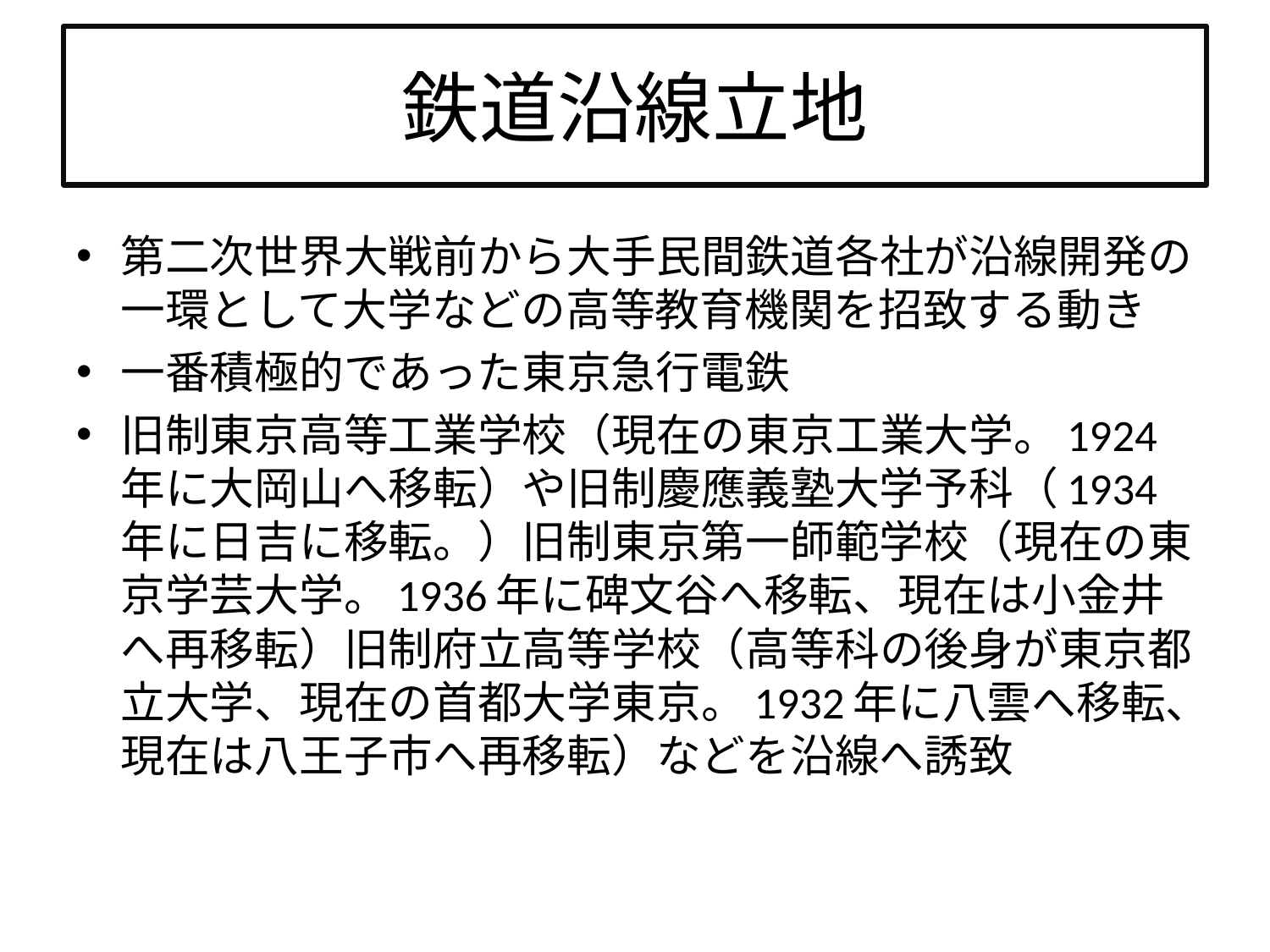

# 鉄道沿線立地
第二次世界大戦前から大手民間鉄道各社が沿線開発の一環として大学などの高等教育機関を招致する動き
一番積極的であった東京急行電鉄
旧制東京高等工業学校（現在の東京工業大学。1924年に大岡山へ移転）や旧制慶應義塾大学予科（1934年に日吉に移転。）旧制東京第一師範学校（現在の東京学芸大学。1936年に碑文谷へ移転、現在は小金井へ再移転）旧制府立高等学校（高等科の後身が東京都立大学、現在の首都大学東京。1932年に八雲へ移転、現在は八王子市へ再移転）などを沿線へ誘致